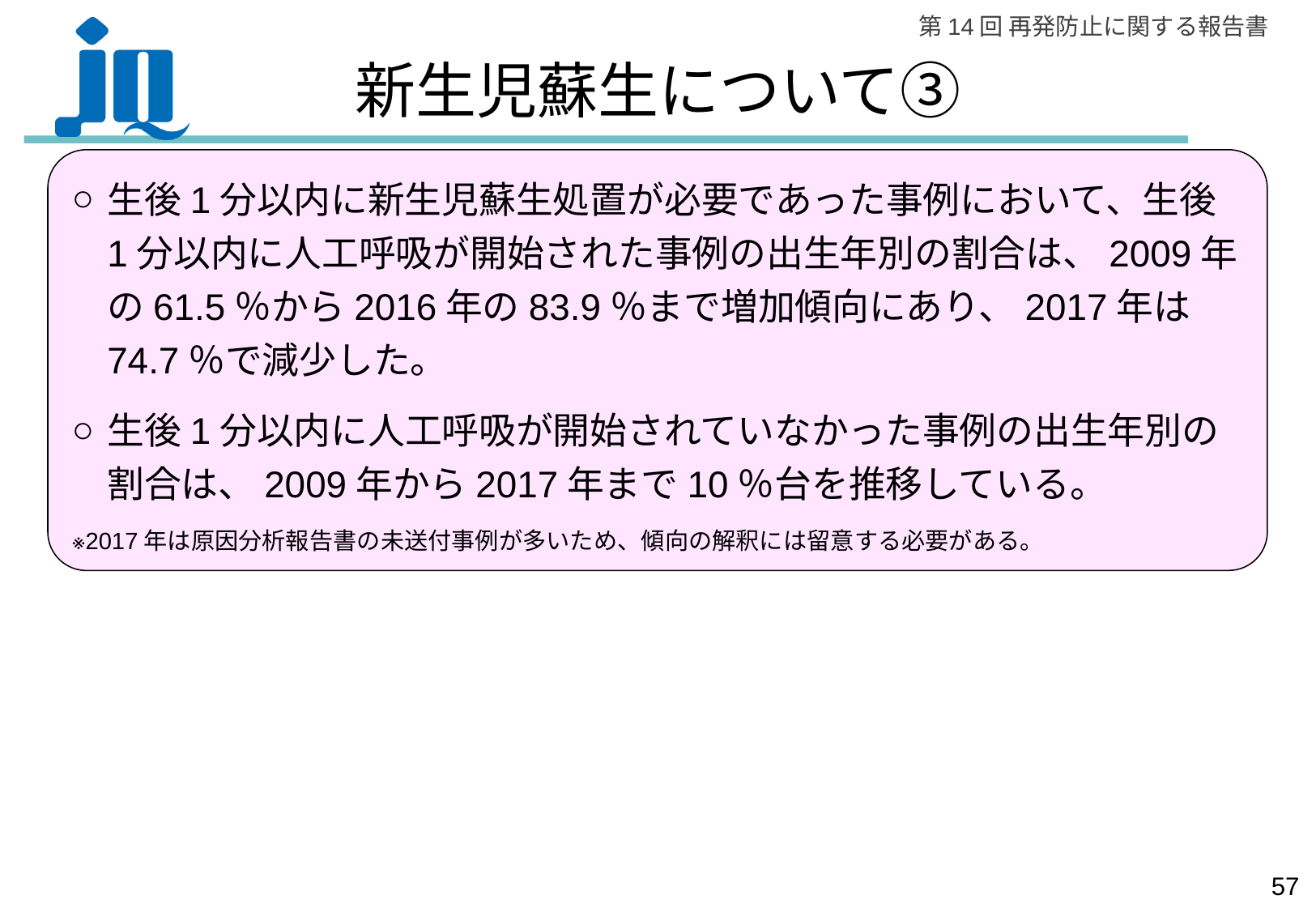

# 新生児蘇生について③
生後1分以内に新生児蘇生処置が必要であった事例において、生後1分以内に人工呼吸が開始された事例の出生年別の割合は、2009年の61.5％から2016年の83.9％まで増加傾向にあり、2017年は74.7％で減少した。
生後1分以内に人工呼吸が開始されていなかった事例の出生年別の割合は、2009年から2017年まで10％台を推移している。
※2017年は原因分析報告書の未送付事例が多いため、傾向の解釈には留意する必要がある。

57